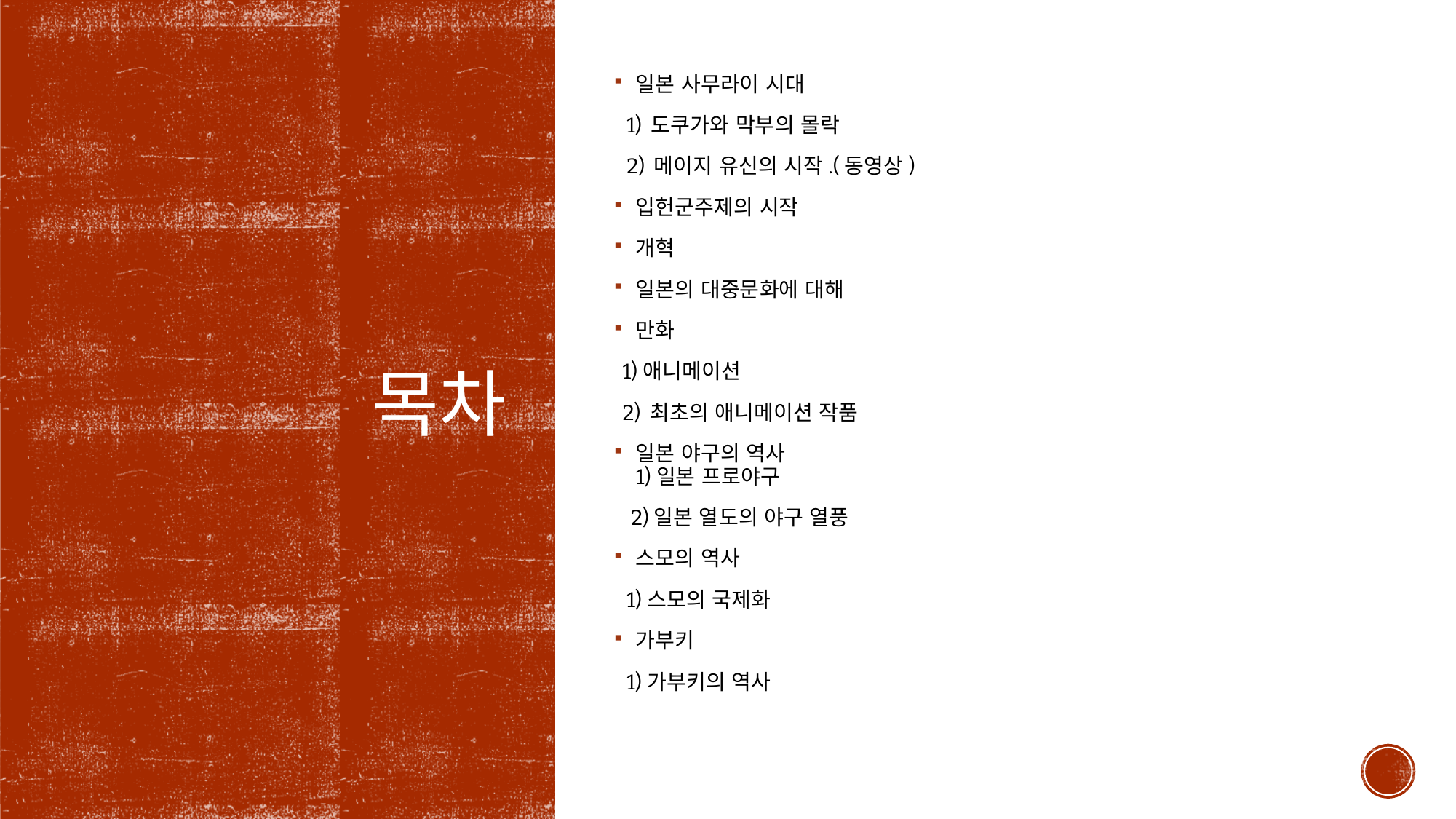

일본 사무라이 시대
   1) 도쿠가와 막부의 몰락
   2) 메이지 유신의 시작.(동영상)
입헌군주제의 시작
개혁
일본의 대중문화에 대해
만화
  1)애니메이션
  2) 최초의 애니메이션 작품
일본 야구의 역사
1)일본 프로야구
    2)일본 열도의 야구 열풍
스모의 역사
   1)스모의 국제화
가부키
   1)가부키의 역사

# 목차